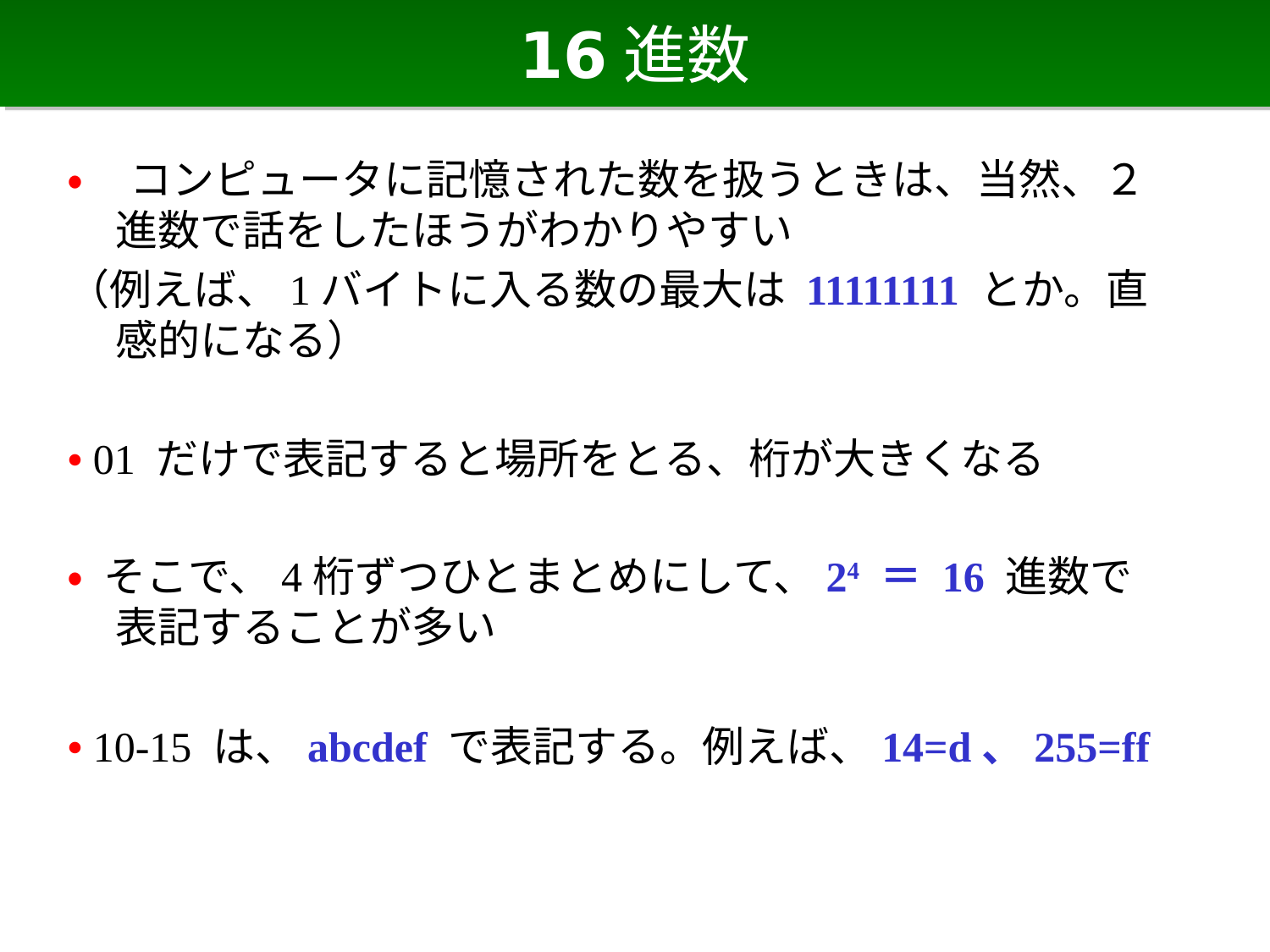

# 16進数
• コンピュータに記憶された数を扱うときは、当然、２進数で話をしたほうがわかりやすい
（例えば、1バイトに入る数の最大は 11111111 とか。直感的になる）

• 01 だけで表記すると場所をとる、桁が大きくなる

• そこで、4桁ずつひとまとめにして、24 ＝ 16 進数で表記することが多い

• 10-15 は、abcdef で表記する。例えば、14=d、255=ff